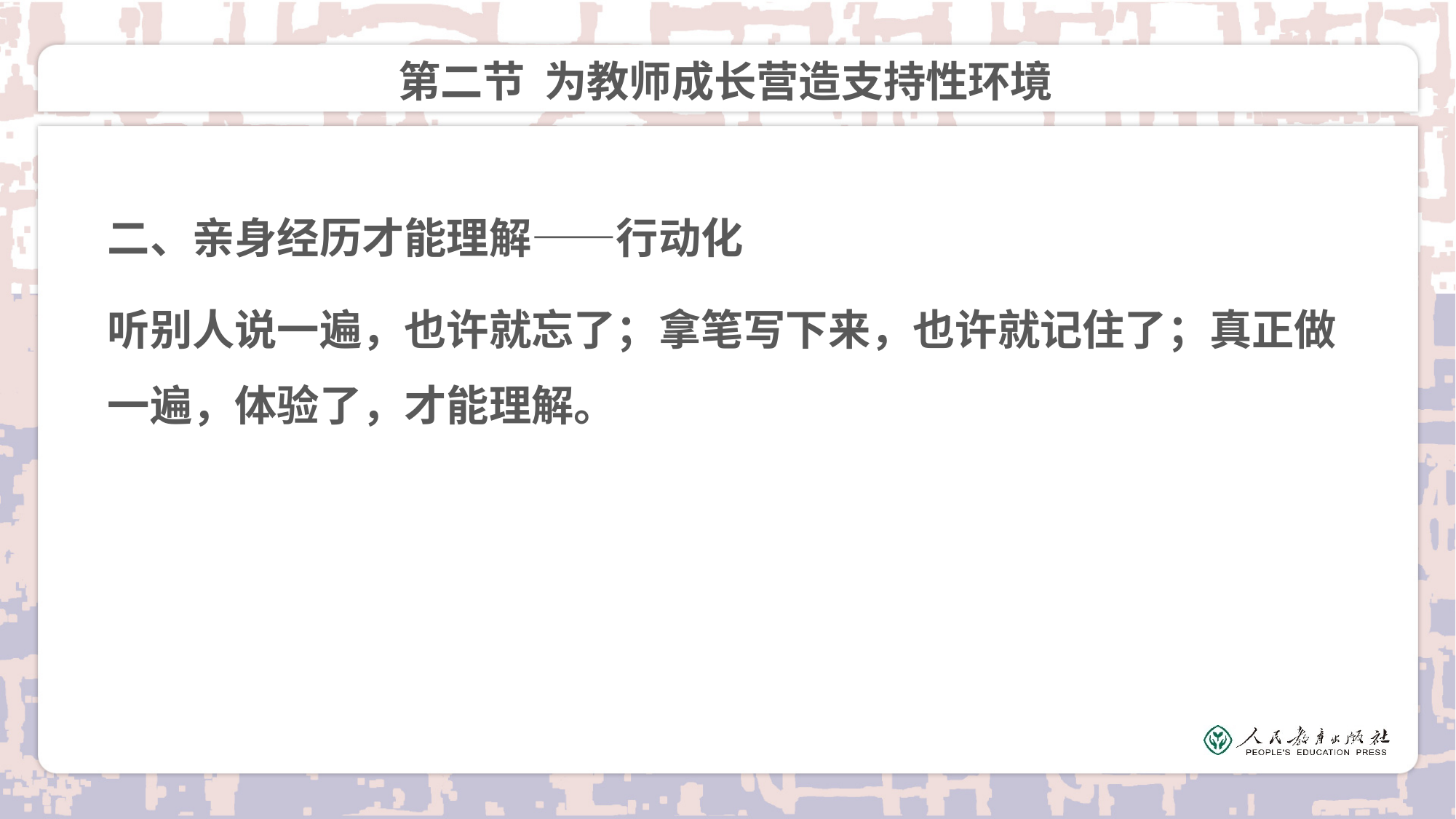

# 第二节  为教师成长营造支持性环境
二、亲身经历才能理解——行动化
听别人说一遍，也许就忘了；拿笔写下来，也许就记住了；真正做一遍，体验了，才能理解。